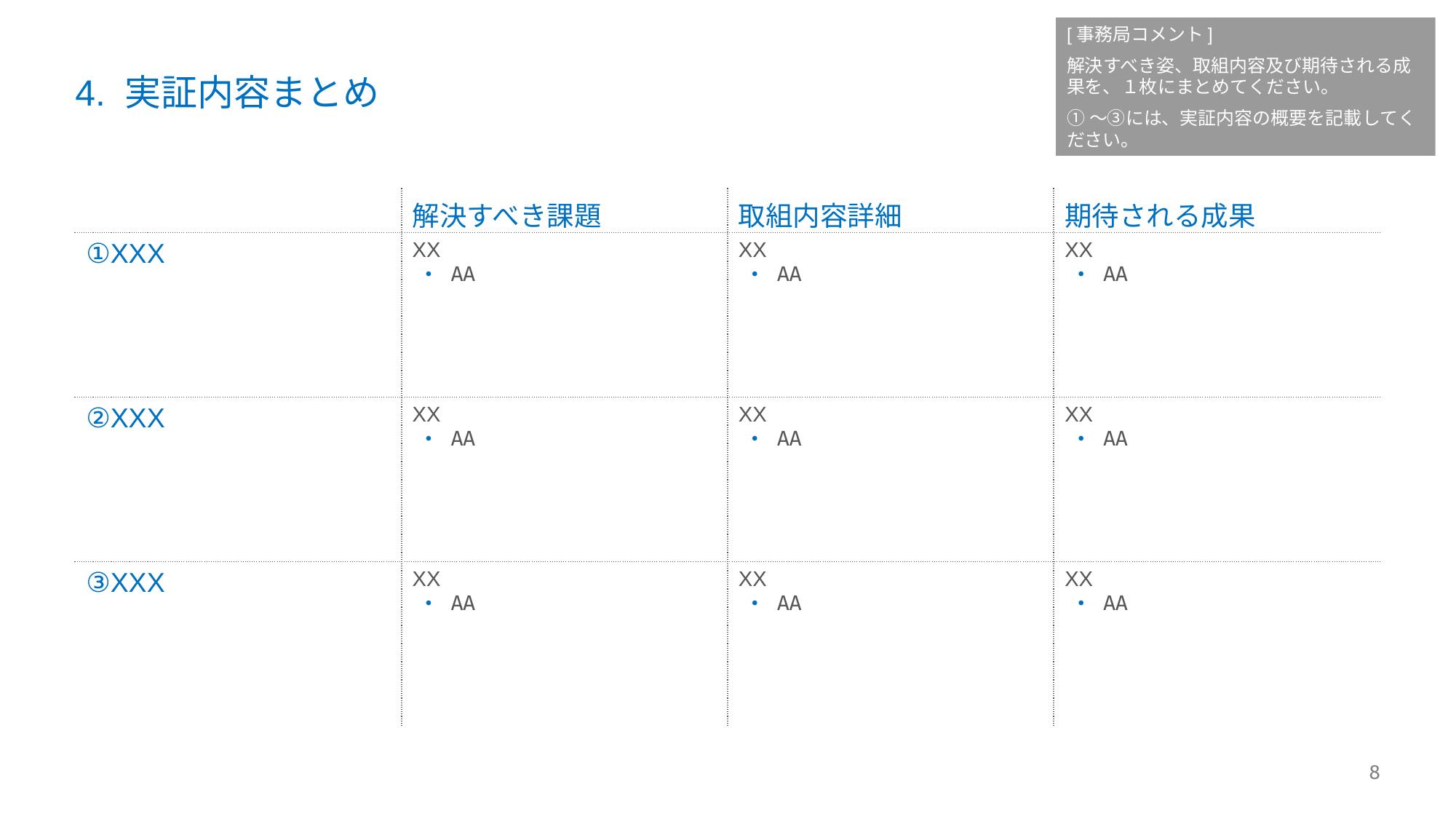

[事務局コメント]
解決すべき姿、取組内容及び期待される成果を、１枚にまとめてください。
①～③には、実証内容の概要を記載してください。
# 4. 実証内容まとめ
|  | 解決すべき課題 | 取組内容詳細 | 期待される成果 |
| --- | --- | --- | --- |
| ①XXX | XX AA | XX AA | XX AA |
| ②XXX | XX AA | XX AA | XX AA |
| ③XXX | XX AA | XX AA | XX AA |